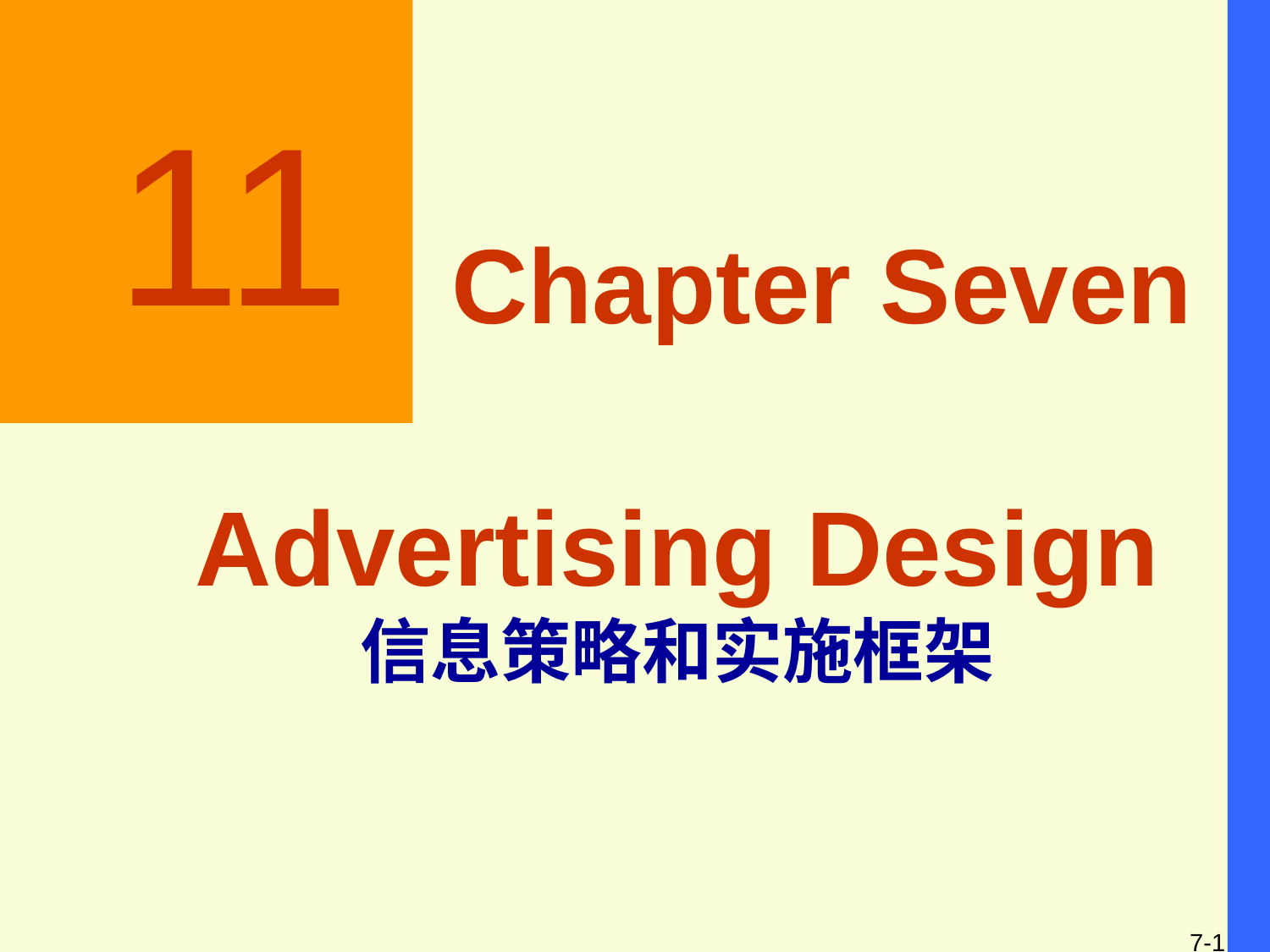

11
		  Chapter Seven

Advertising Design
信息策略和实施框架
7-1